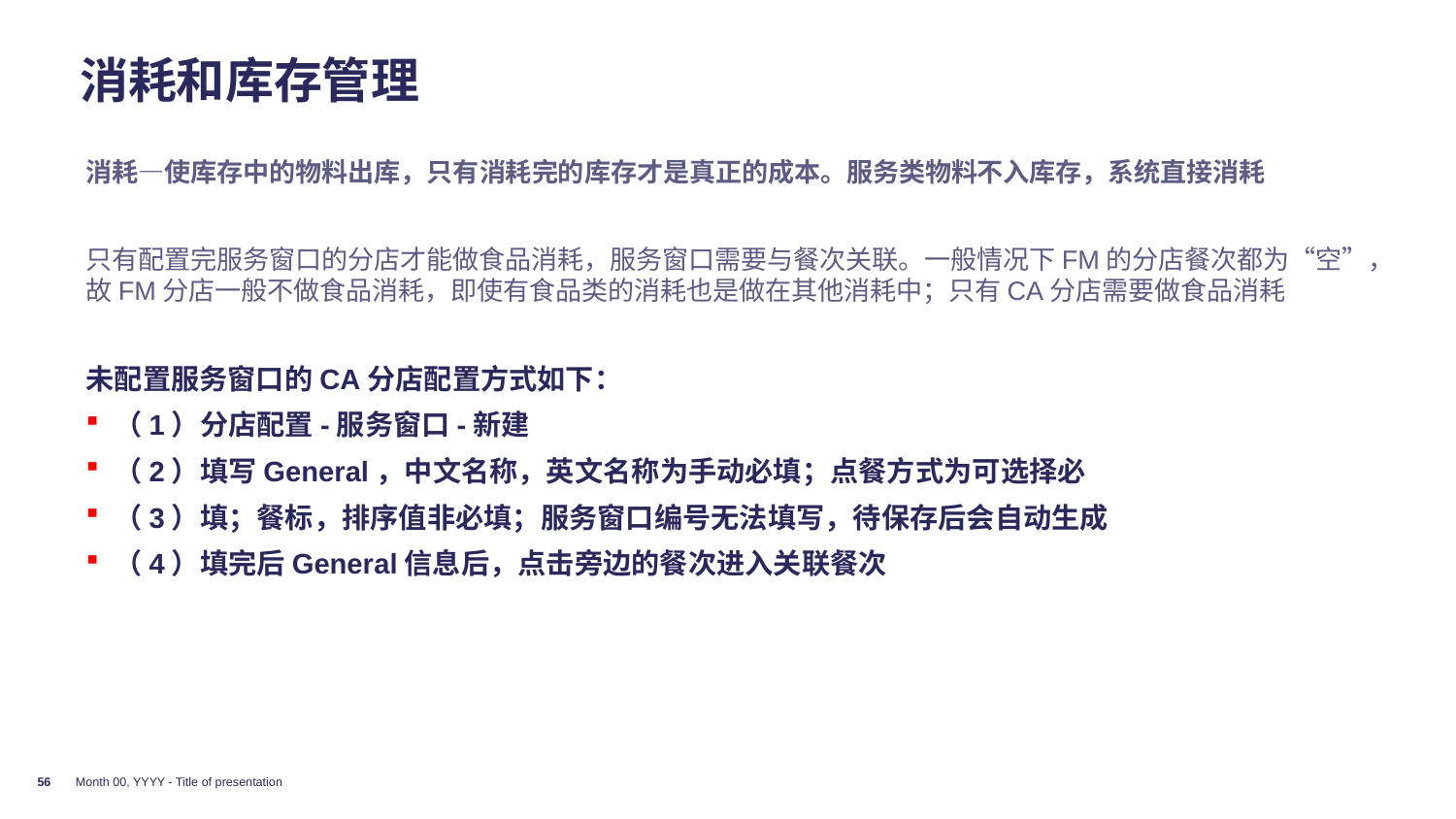

消耗和库存管理
#
消耗—使库存中的物料出库，只有消耗完的库存才是真正的成本。服务类物料不入库存，系统直接消耗

只有配置完服务窗口的分店才能做食品消耗，服务窗口需要与餐次关联。一般情况下FM的分店餐次都为“空”，故FM分店一般不做食品消耗，即使有食品类的消耗也是做在其他消耗中；只有CA分店需要做食品消耗

未配置服务窗口的CA分店配置方式如下：
（1）分店配置-服务窗口-新建
（2）填写General，中文名称，英文名称为手动必填；点餐方式为可选择必
（3）填；餐标，排序值非必填；服务窗口编号无法填写，待保存后会自动生成
（4）填完后General信息后，点击旁边的餐次进入关联餐次

56
Month 00, YYYY - Title of presentation